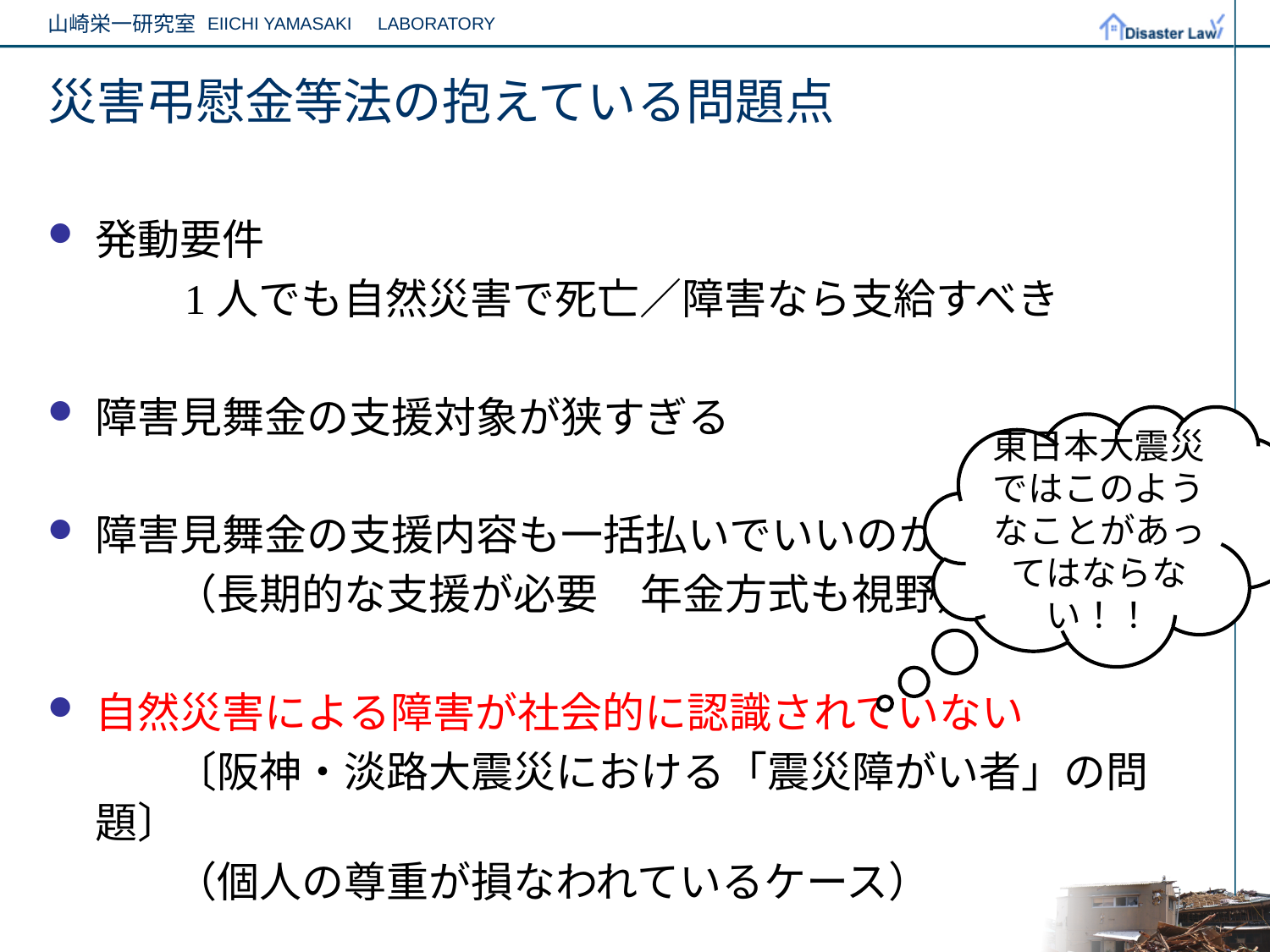

# 災害弔慰金等法の抱えている問題点
発動要件
　　　1人でも自然災害で死亡／障害なら支給すべき

障害見舞金の支援対象が狭すぎる

障害見舞金の支援内容も一括払いでいいのか
　　　（長期的な支援が必要　年金方式も視野）

自然災害による障害が社会的に認識されていない
　　　〔阪神・淡路大震災における「震災障がい者」の問題〕
　　　（個人の尊重が損なわれているケース）
東日本大震災ではこのようなことがあってはならない！！